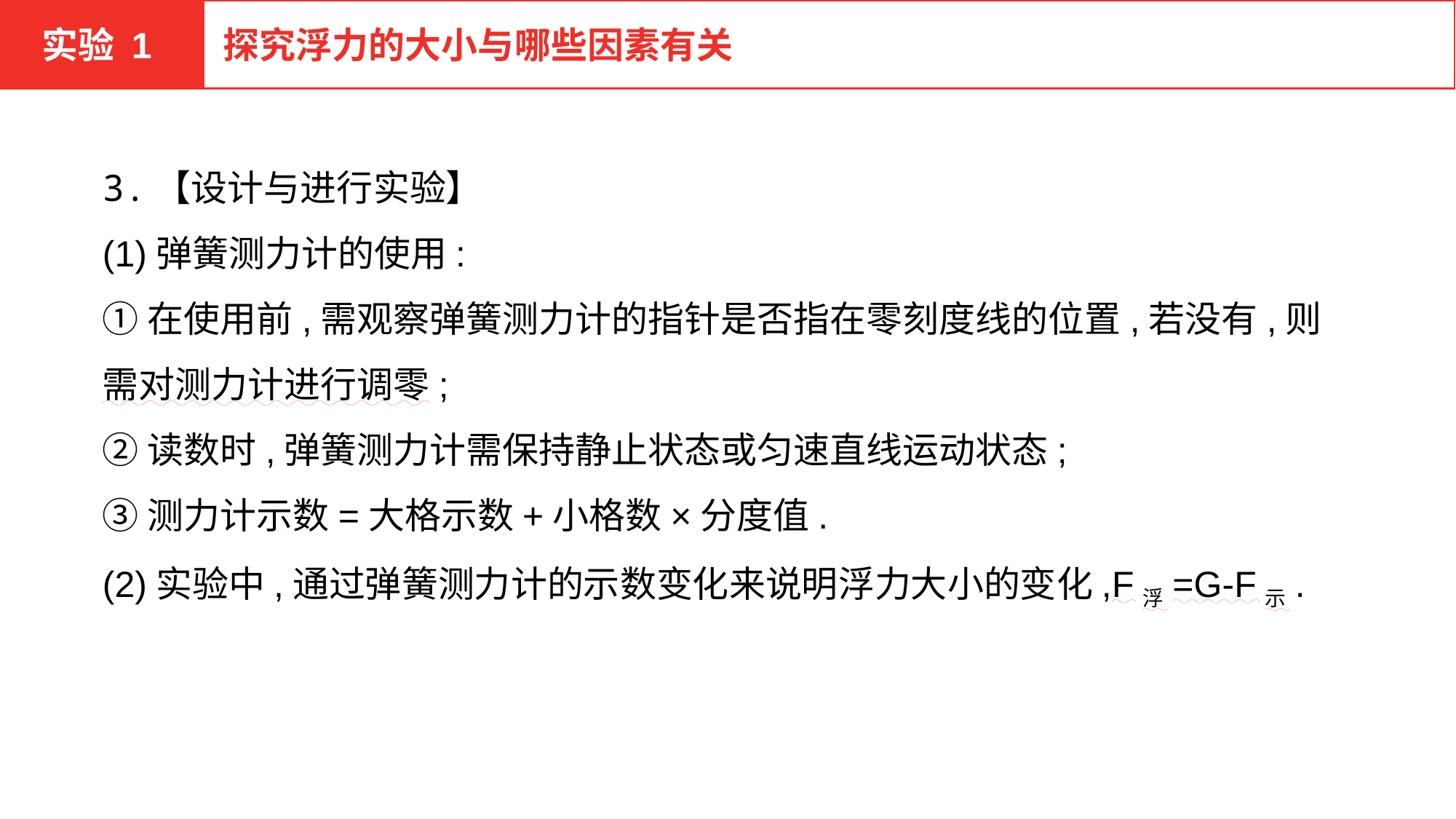

实验 1
探究浮力的大小与哪些因素有关
3.【设计与进行实验】
(1)弹簧测力计的使用:
①在使用前,需观察弹簧测力计的指针是否指在零刻度线的位置,若没有,则需对测力计进行调零;
②读数时,弹簧测力计需保持静止状态或匀速直线运动状态;
③测力计示数=大格示数+小格数×分度值.
(2)实验中,通过弹簧测力计的示数变化来说明浮力大小的变化,F浮=G-F示.